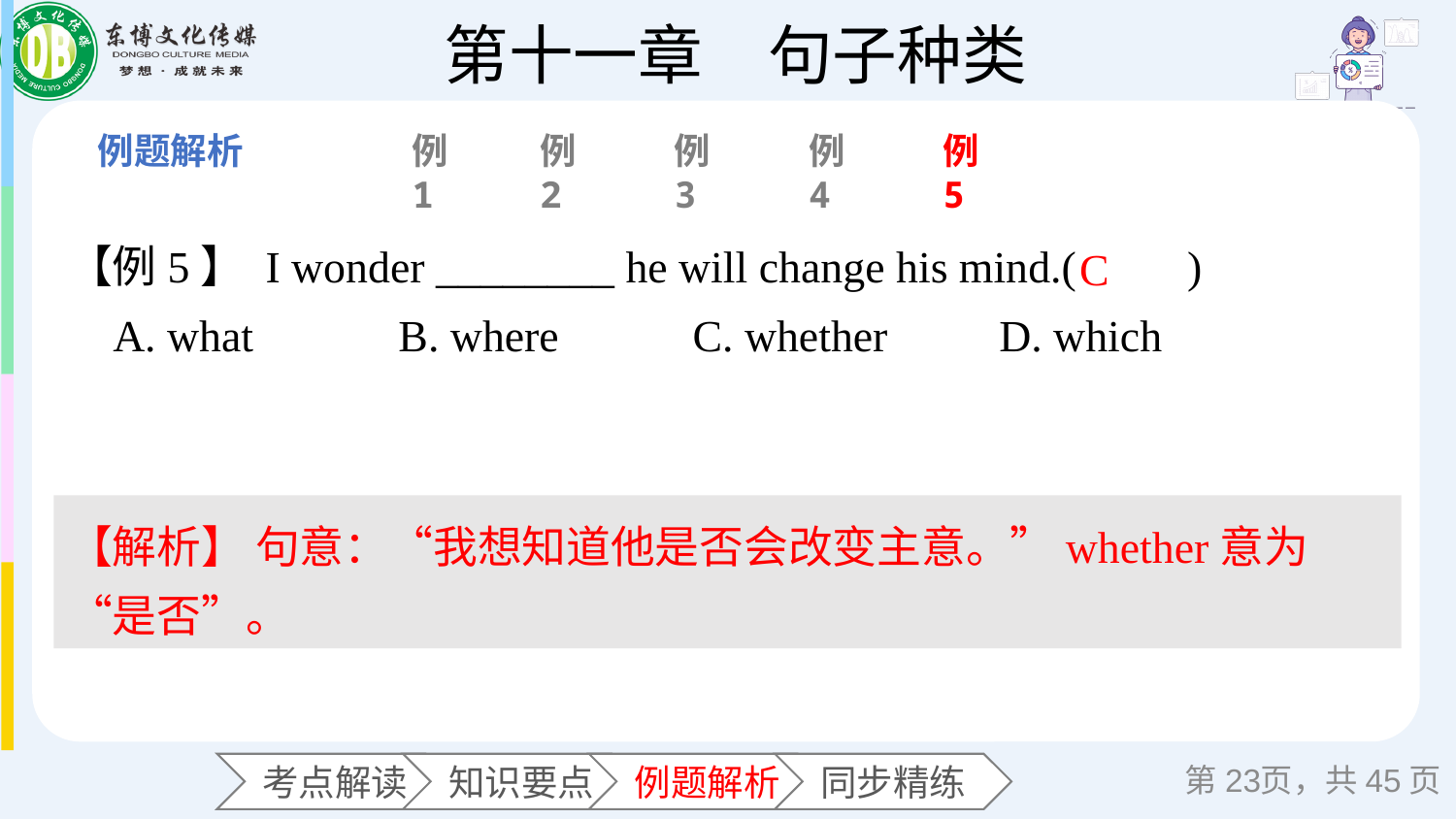

例1
例2
例3
例4
例5
【例5】 I wonder ________ he will change his mind.(　　)
    A. what             B. where            C. whether          D. which

C
【解析】 句意：“我想知道他是否会改变主意。”whether意为“是否”。
第23页，共45页